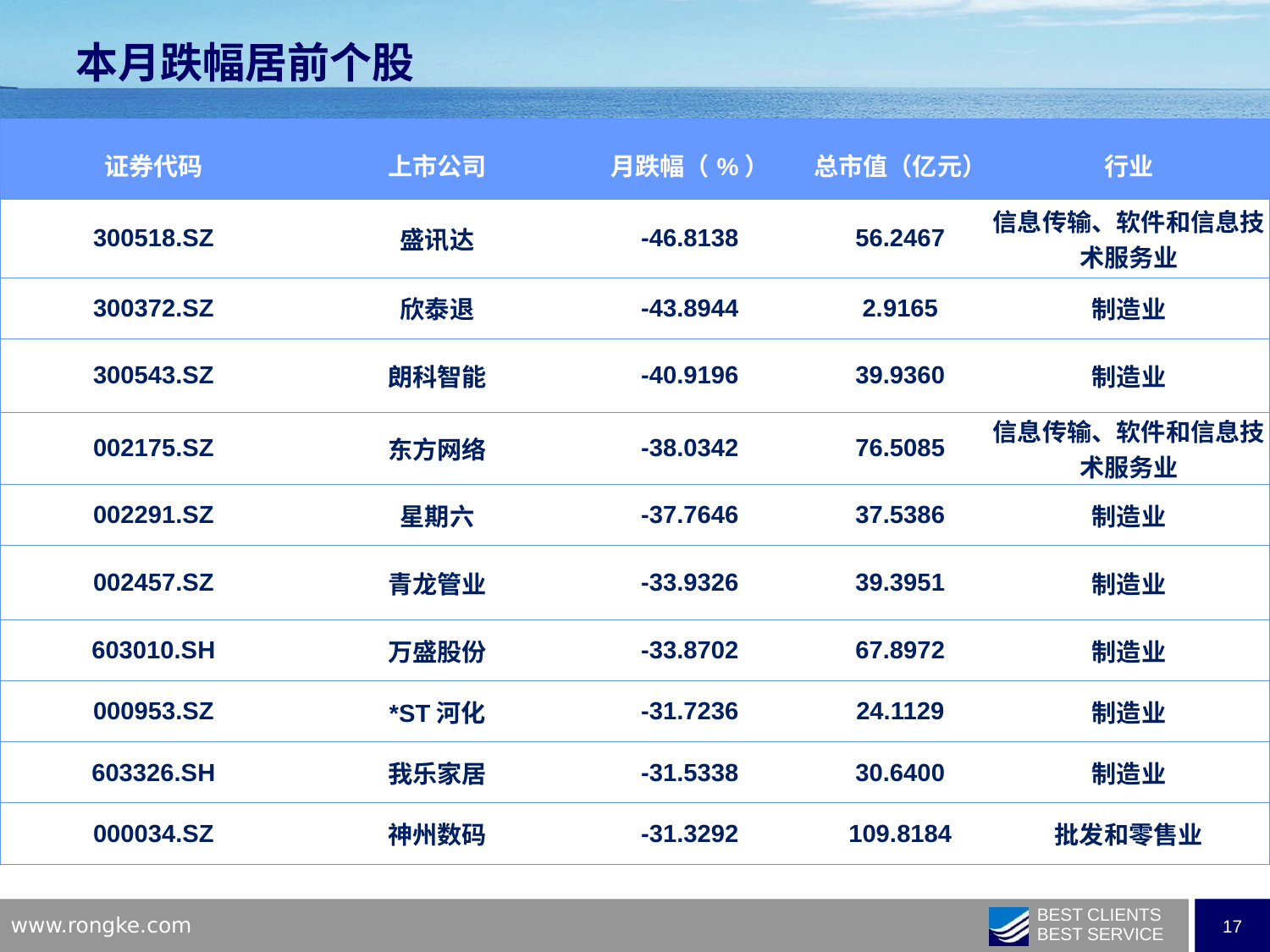

本月跌幅居前个股
| 证券代码 | 上市公司 | 月跌幅（%） | 总市值（亿元） | 行业 |
| --- | --- | --- | --- | --- |
| 300518.SZ | 盛讯达 | -46.8138 | 56.2467 | 信息传输、软件和信息技术服务业 |
| 300372.SZ | 欣泰退 | -43.8944 | 2.9165 | 制造业 |
| 300543.SZ | 朗科智能 | -40.9196 | 39.9360 | 制造业 |
| 002175.SZ | 东方网络 | -38.0342 | 76.5085 | 信息传输、软件和信息技术服务业 |
| 002291.SZ | 星期六 | -37.7646 | 37.5386 | 制造业 |
| 002457.SZ | 青龙管业 | -33.9326 | 39.3951 | 制造业 |
| 603010.SH | 万盛股份 | -33.8702 | 67.8972 | 制造业 |
| 000953.SZ | \*ST河化 | -31.7236 | 24.1129 | 制造业 |
| 603326.SH | 我乐家居 | -31.5338 | 30.6400 | 制造业 |
| 000034.SZ | 神州数码 | -31.3292 | 109.8184 | 批发和零售业 |